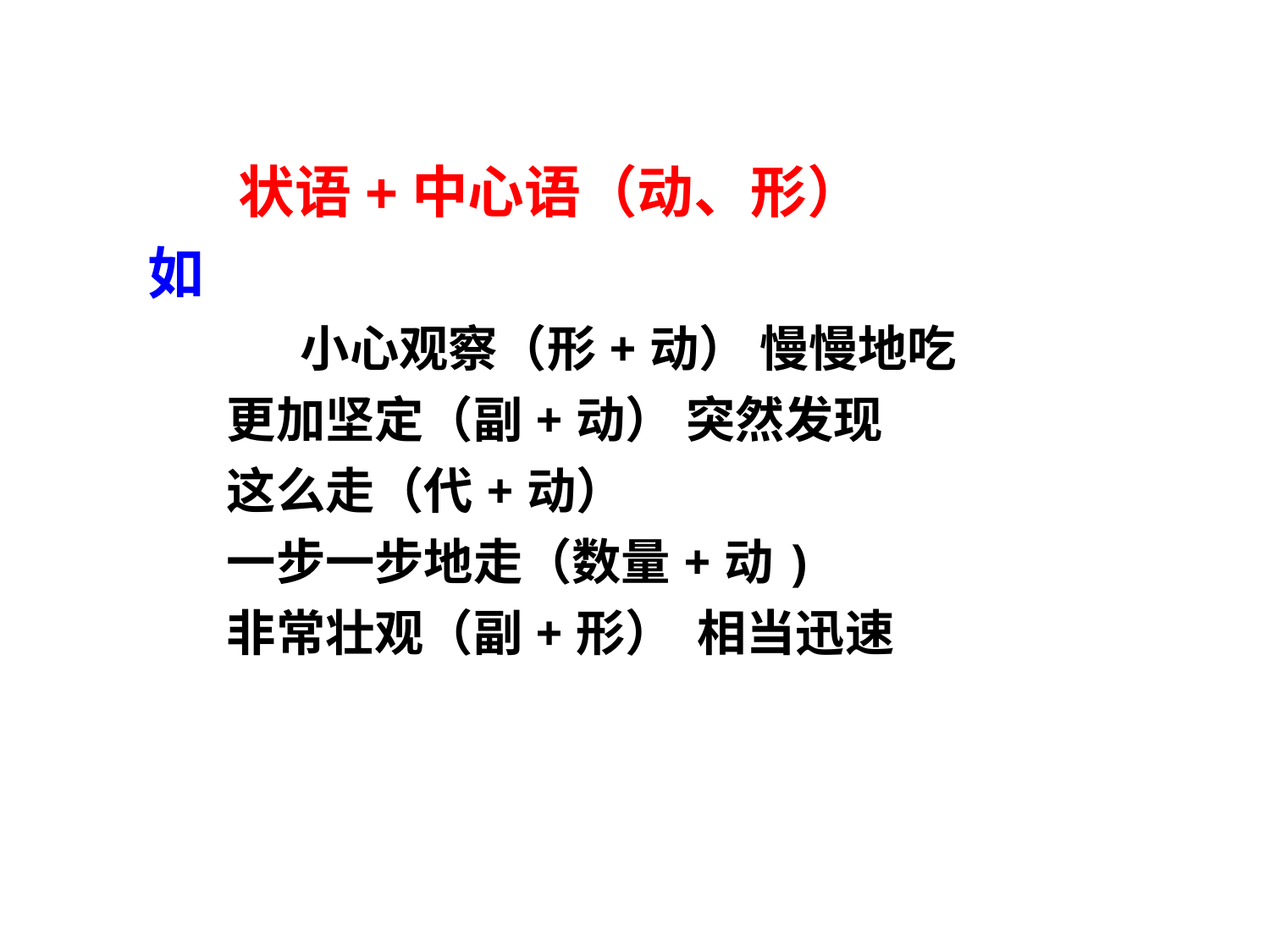

状语+中心语（动、形）
如
               小心观察（形+动） 慢慢地吃
      更加坚定（副+动） 突然发现
      这么走（代+动）
      一步一步地走（数量+动)
      非常壮观（副+形）  相当迅速